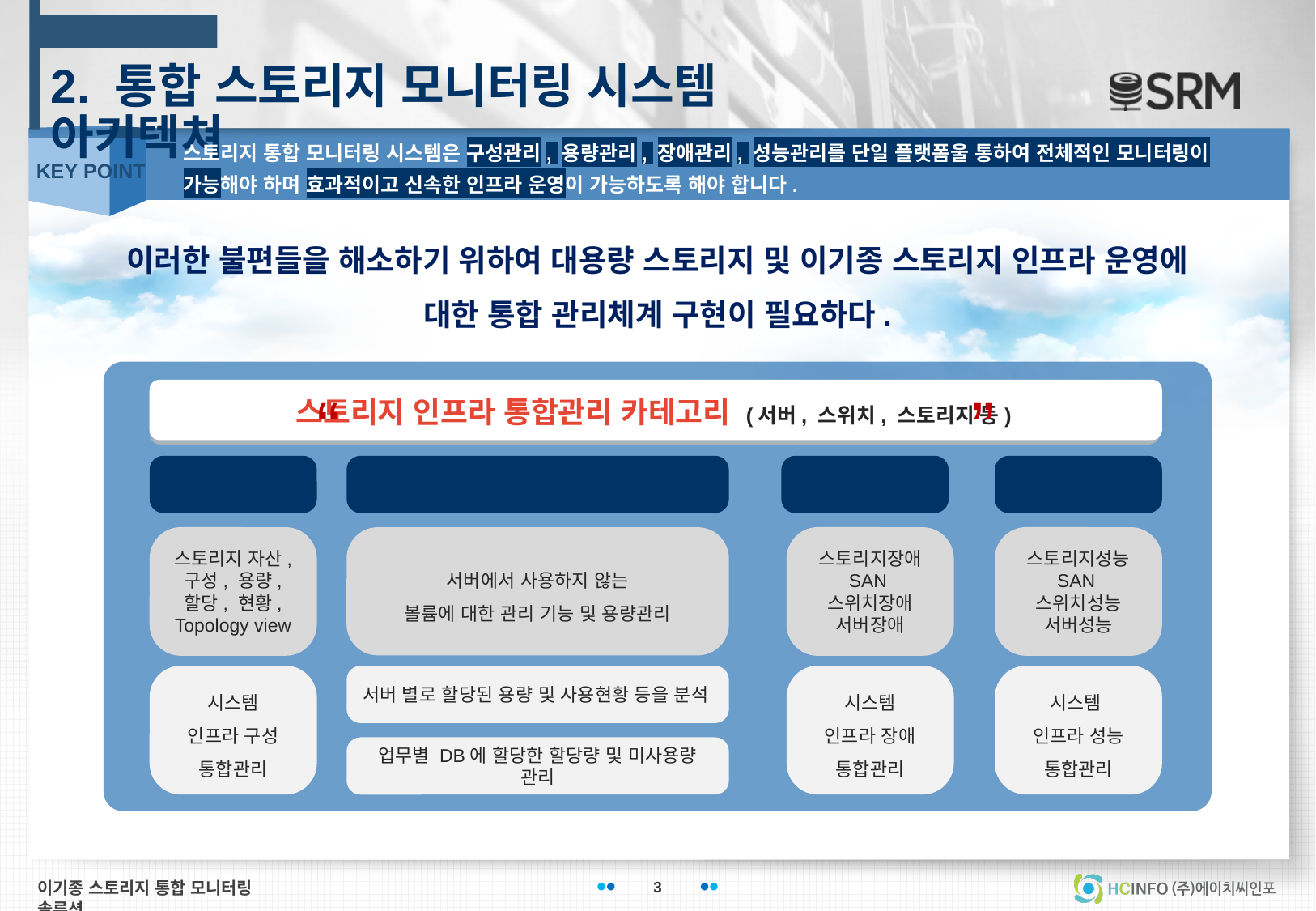

eSRM 제품소개서
2. 통합 스토리지 모니터링 시스템 아키텍쳐
스토리지 통합 모니터링 시스템은 구성관리, 용량관리, 장애관리, 성능관리를 단일 플랫폼울 통하여 전체적인 모니터링이 가능해야 하며 효과적이고 신속한 인프라 운영이 가능하도록 해야 합니다.
이러한 불편들을 해소하기 위하여 대용량 스토리지 및 이기종 스토리지 인프라 운영에 대한 통합 관리체계 구현이 필요하다.

“                                  ”

스토리지 인프라 통합관리 카테고리 (서버, 스위치, 스토리지 등)
구성관리
용량관리
장애관리
성능관리
스토리지 자산, 구성, 용량,
할당, 현황, Topology view
서버에서 사용하지 않는
볼륨에 대한 관리 기능 및 용량관리
스토리지장애
SAN스위치장애
서버장애
스토리지성능
SAN스위치성능
서버성능
시스템
인프라 구성
통합관리
서버 별로 할당된 용량 및 사용현황 등을 분석
시스템
인프라 장애
통합관리
시스템
인프라 성능
통합관리
업무별 DB에 할당한 할당량 및 미사용량 관리